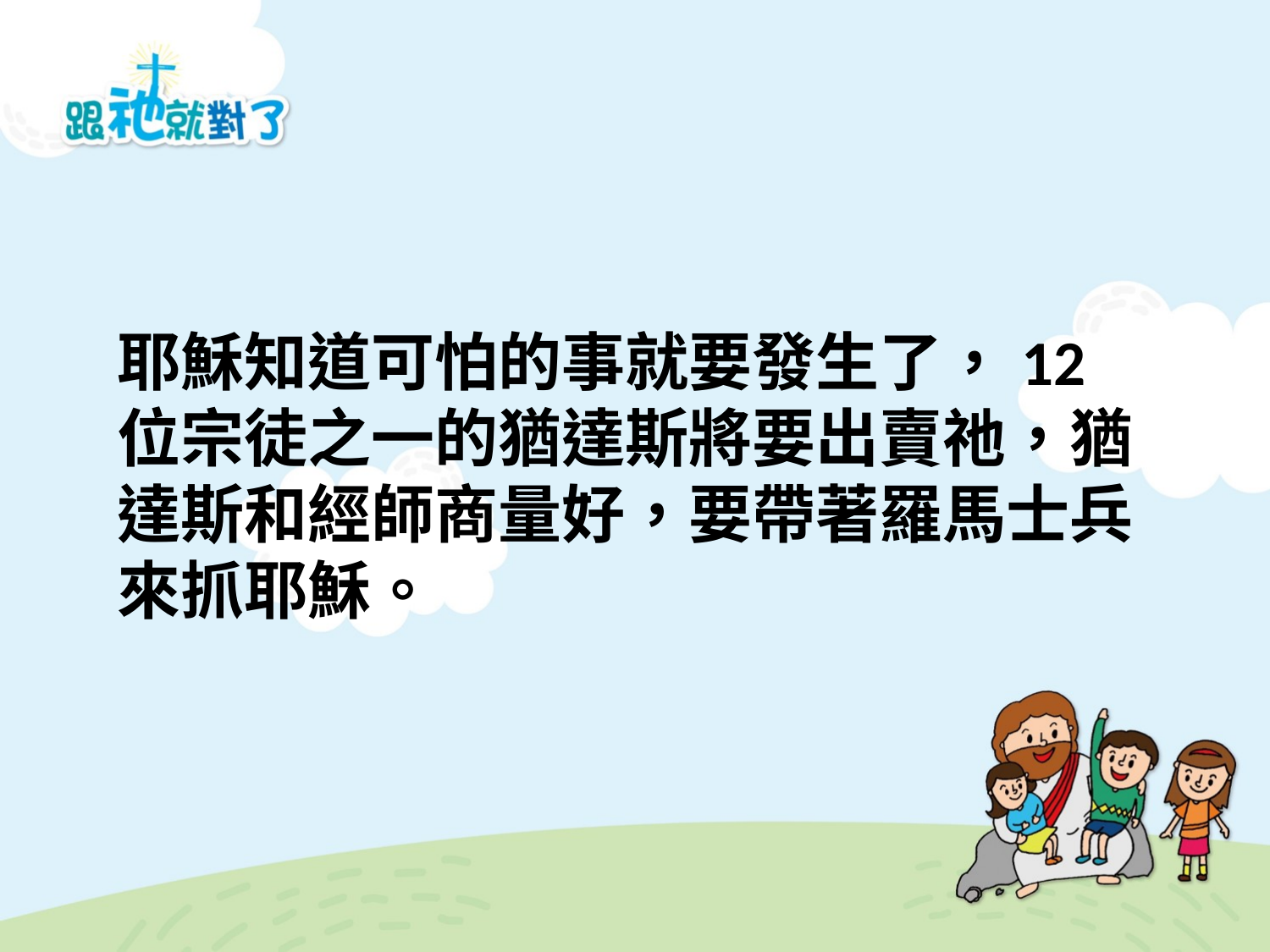

耶穌知道可怕的事就要發生了，12位宗徒之一的猶達斯將要出賣祂，猶達斯和經師商量好，要帶著羅馬士兵來抓耶穌。